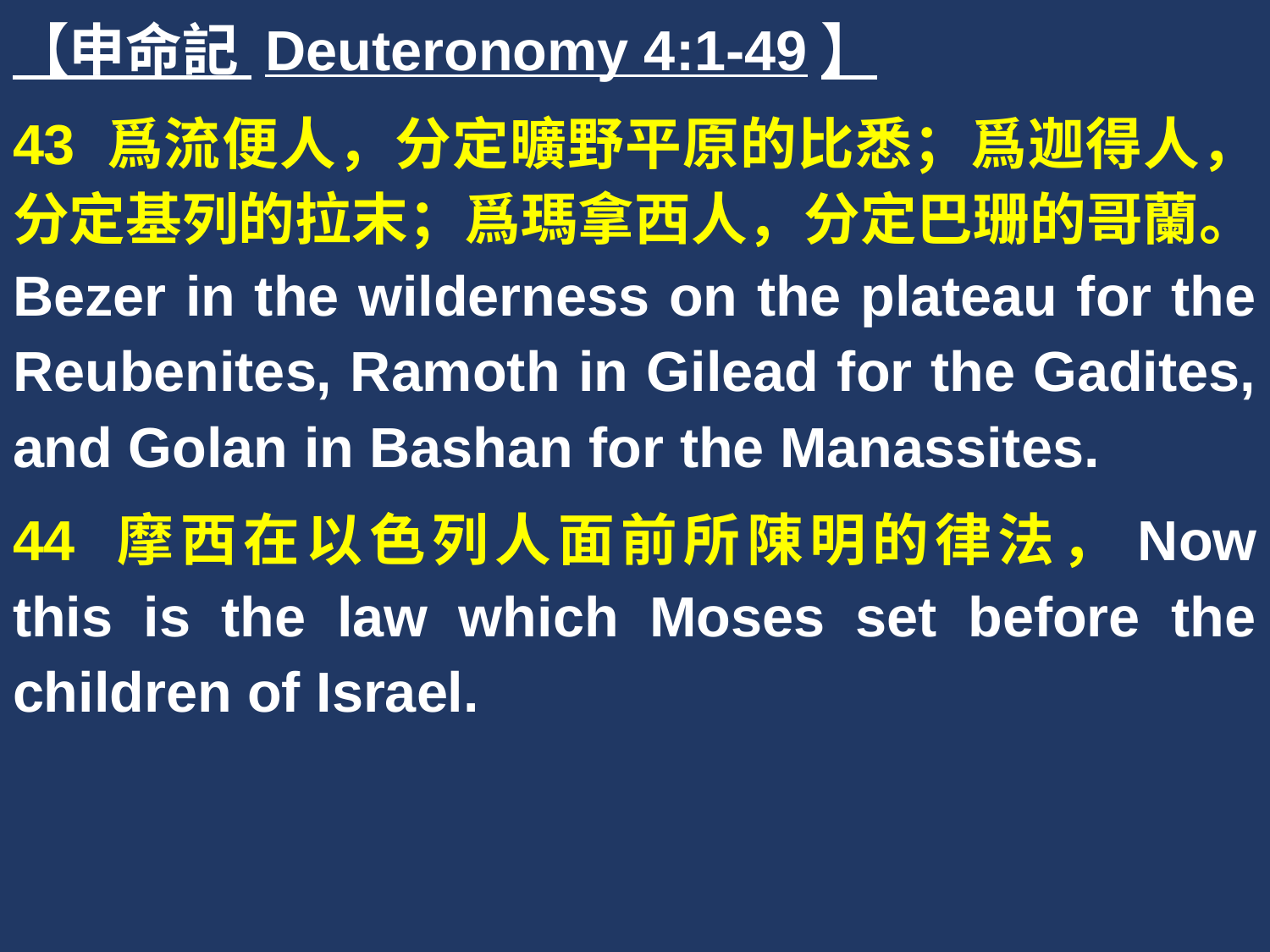

【申命記 Deuteronomy 4:1-49】
43 爲流便人，分定曠野平原的比悉；爲迦得人，分定基列的拉末；爲瑪拿西人，分定巴珊的哥蘭。Bezer in the wilderness on the plateau for the Reubenites, Ramoth in Gilead for the Gadites, and Golan in Bashan for the Manassites.
44 摩西在以色列人面前所陳明的律法，Now this is the law which Moses set before the children of Israel.